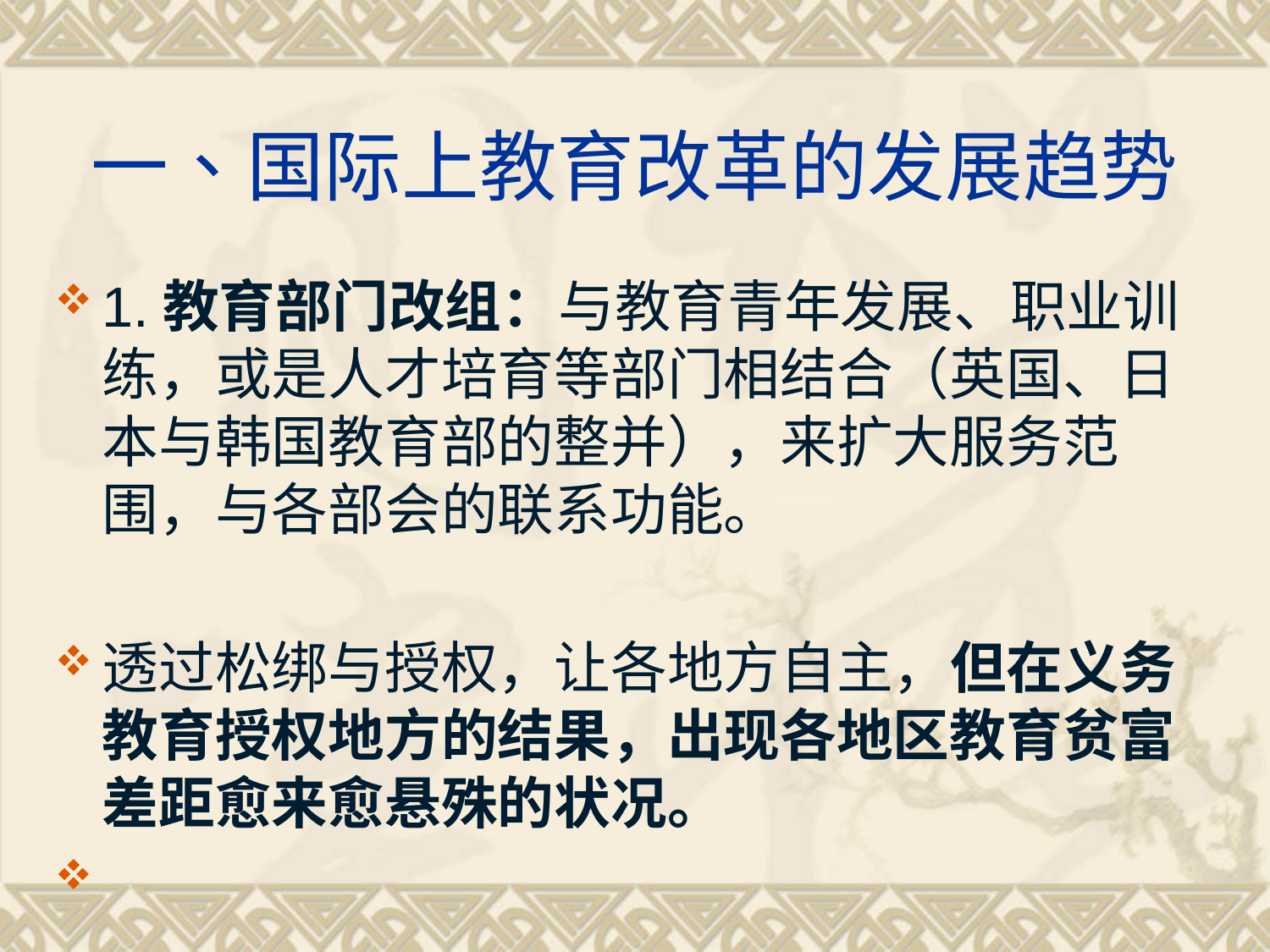

# 一、国际上教育改革的发展趋势
1.教育部门改组：与教育青年发展、职业训练，或是人才培育等部门相结合（英国、日本与韩国教育部的整并），来扩大服务范围，与各部会的联系功能。

透过松绑与授权，让各地方自主，但在义务教育授权地方的结果，出现各地区教育贫富差距愈来愈悬殊的状况。